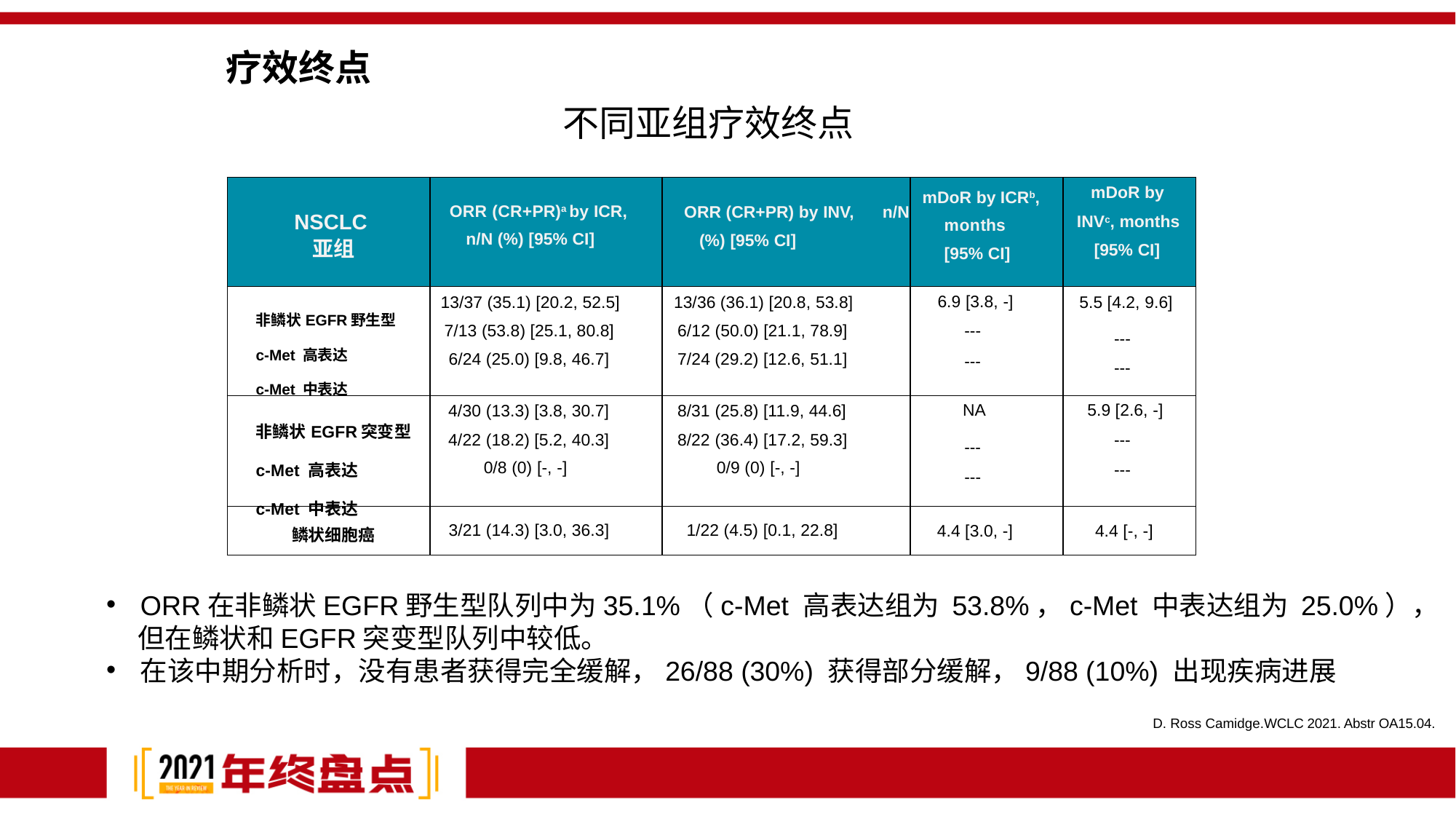

疗效终点
不同亚组疗效终点
| NSCLC 亚组 | ORR (CR+PR)a by ICR, n/N (%) [95% CI] | ORR (CR+PR) by INV, n/N (%) [95% CI] | mDoR by ICRb, months [95% CI] | mDoR by INVc, months [95% CI] |
| --- | --- | --- | --- | --- |
| 非鳞状EGFR野生型 c-Met 高表达 c-Met 中表达 | 13/37 (35.1) [20.2, 52.5] 7/13 (53.8) [25.1, 80.8] 6/24 (25.0) [9.8, 46.7] | 13/36 (36.1) [20.8, 53.8] 6/12 (50.0) [21.1, 78.9] 7/24 (29.2) [12.6, 51.1] | 6.9 [3.8, -] --- --- | 5.5 [4.2, 9.6] --- --- |
| 非鳞状EGFR突变型 c-Met 高表达 c-Met 中表达 | 4/30 (13.3) [3.8, 30.7] 4/22 (18.2) [5.2, 40.3] 0/8 (0) [-, -] | 8/31 (25.8) [11.9, 44.6] 8/22 (36.4) [17.2, 59.3] 0/9 (0) [-, -] | NA --- --- | 5.9 [2.6, -] --- --- |
| 鳞状细胞癌 | 3/21 (14.3) [3.0, 36.3] | 1/22 (4.5) [0.1, 22.8] | 4.4 [3.0, -] | 4.4 [-, -] |
ORR在非鳞状EGFR野生型队列中为35.1%（c-Met 高表达组为 53.8%，c-Met 中表达组为 25.0%），
    但在鳞状和EGFR突变型队列中较低。
在该中期分析时，没有患者获得完全缓解，26/88 (30%) 获得部分缓解，9/88 (10%) 出现疾病进展
D. Ross Camidge.WCLC 2021. Abstr OA15.04.